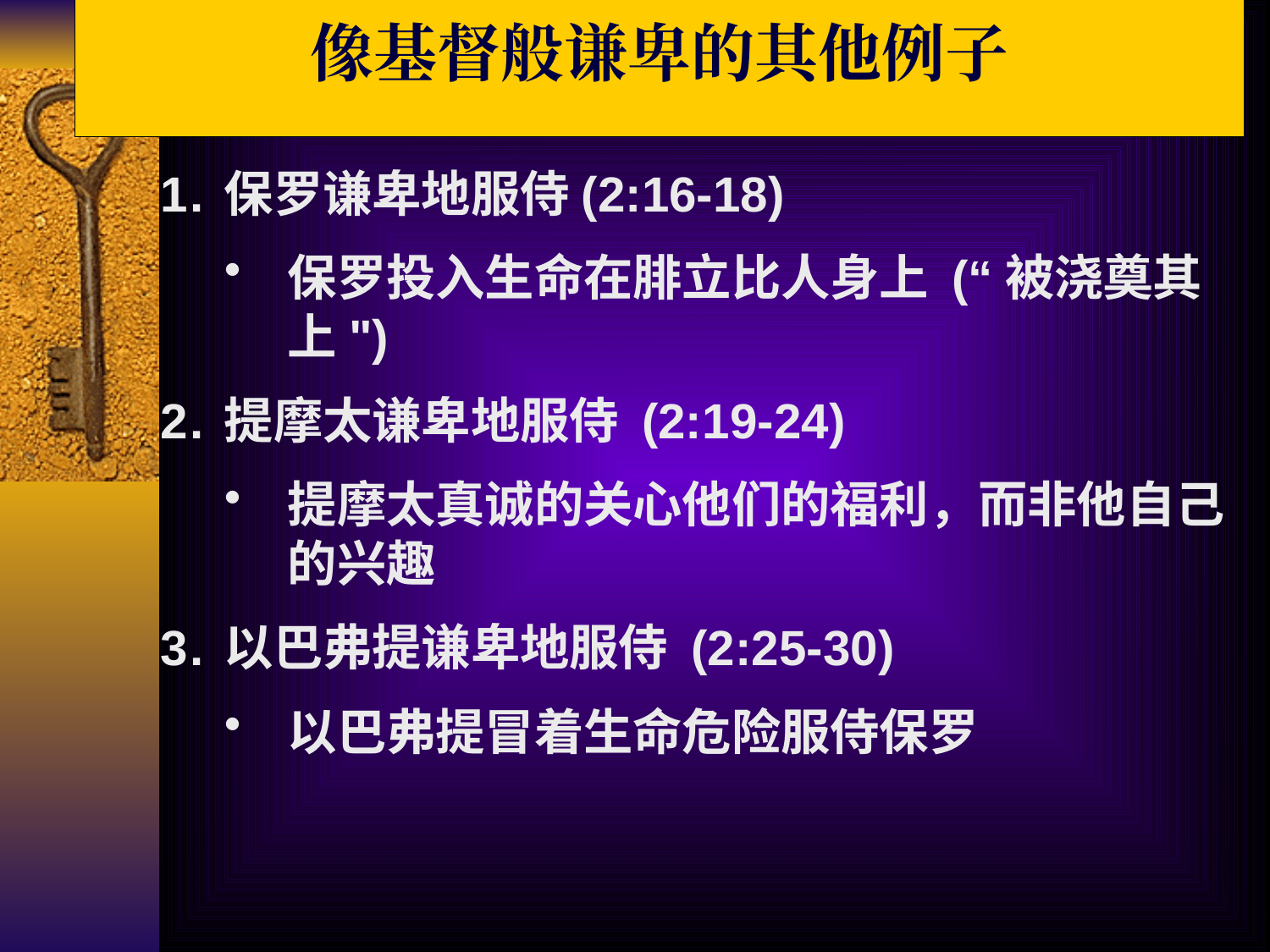

像基督般谦卑的其他例子
保罗谦卑地服侍(2:16-18)
保罗投入生命在腓立比人身上 (“被浇奠其上")
提摩太谦卑地服侍 (2:19-24)
提摩太真诚的关心他们的福利，而非他自己的兴趣
以巴弗提谦卑地服侍 (2:25-30)
以巴弗提冒着生命危险服侍保罗